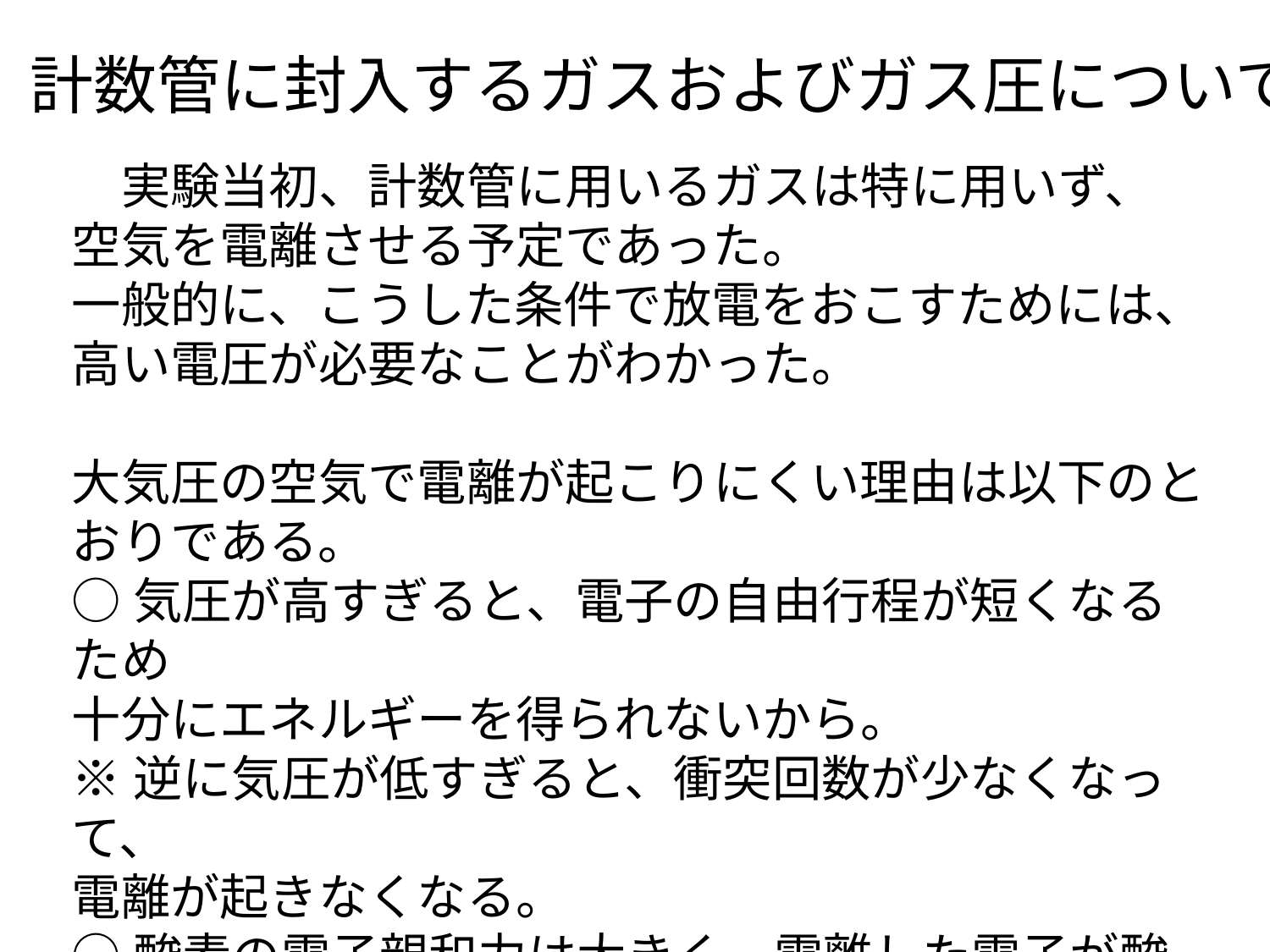

計数管に封入するガスおよびガス圧について

　実験当初、計数管に用いるガスは特に用いず、
空気を電離させる予定であった。
一般的に、こうした条件で放電をおこすためには、
高い電圧が必要なことがわかった。

大気圧の空気で電離が起こりにくい理由は以下のとおりである。
○気圧が高すぎると、電子の自由行程が短くなるため
十分にエネルギーを得られないから。
※逆に気圧が低すぎると、衝突回数が少なくなって、
電離が起きなくなる。
○酸素の電子親和力は大きく、電離した電子が酸素に付着してしまうため。